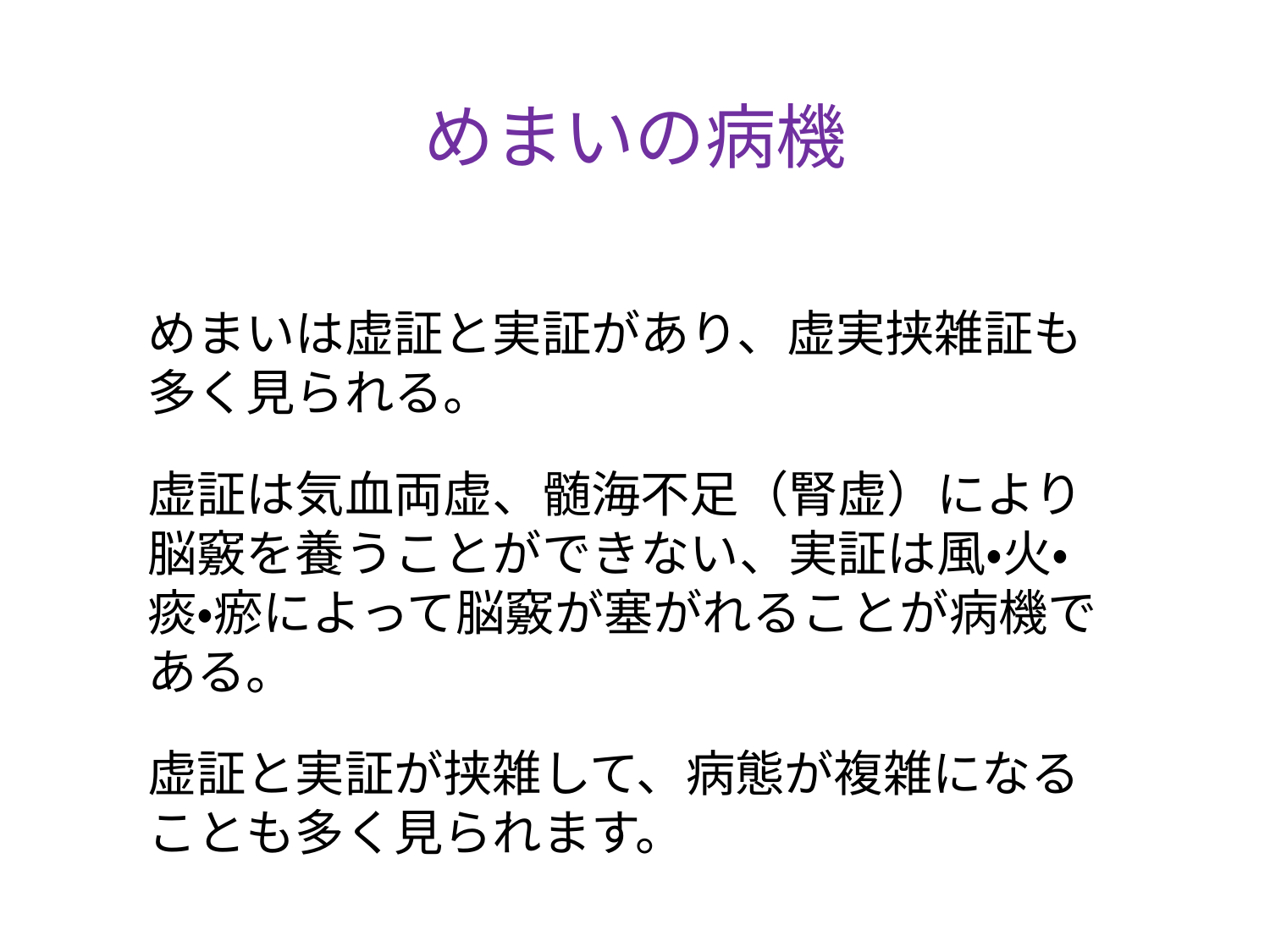

めまいの病機
めまいは虚証と実証があり、虚実挟雑証も多く見られる。

虚証は気血両虚、髄海不足（腎虚）により脳竅を養うことができない、実証は風・火・痰・瘀によって脳竅が塞がれることが病機である。

虚証と実証が挟雑して、病態が複雑になることも多く見られます。